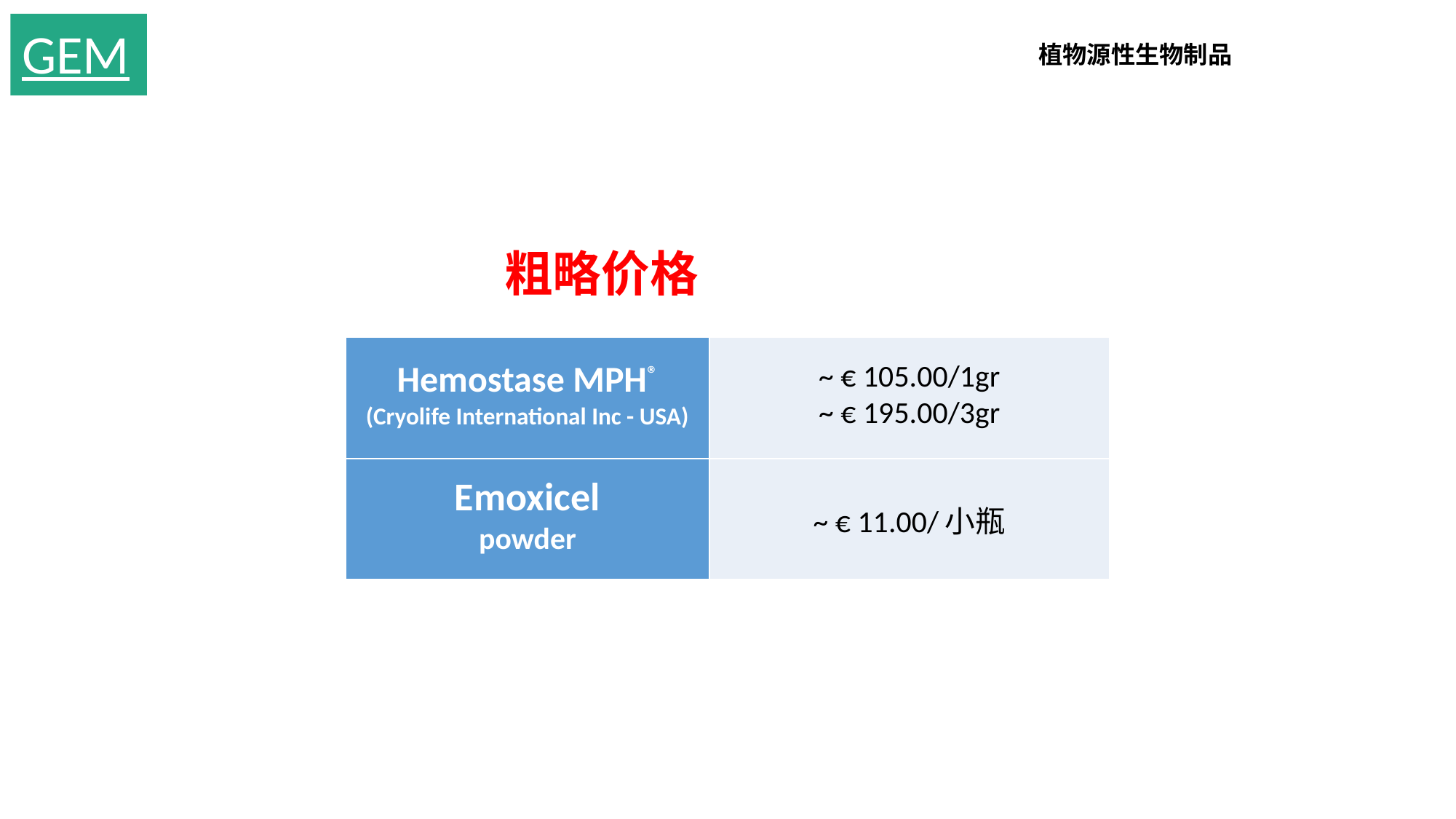

GEM
植物源性生物制品
粗略价格
| Hemostase MPH® (Cryolife International Inc - USA) | ~ € 105.00/1gr ~ € 195.00/3gr |
| --- | --- |
| Emoxicel powder | ~ € 11.00/小瓶 |